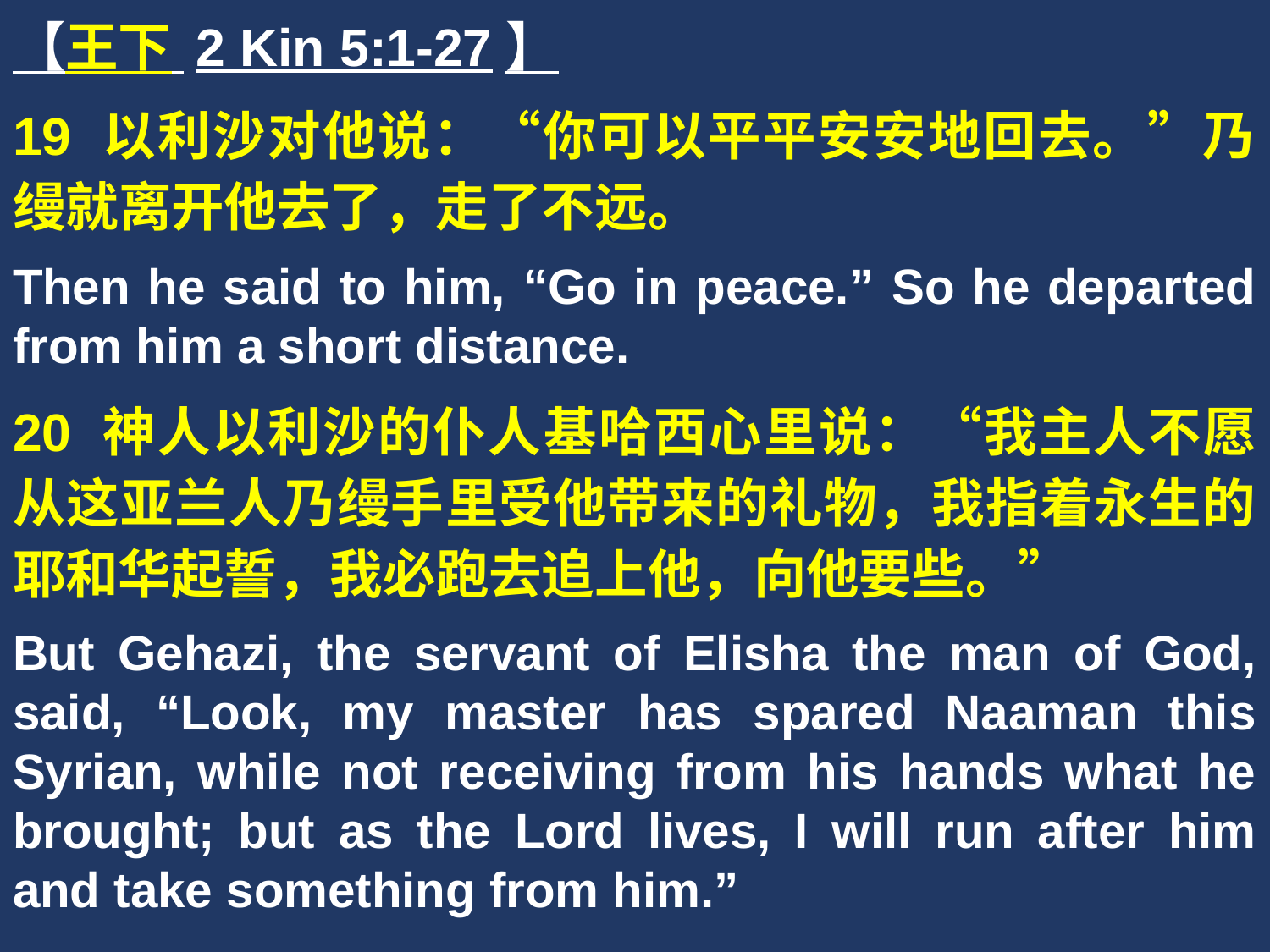

【王下 2 Kin 5:1-27】
19 以利沙对他说：“你可以平平安安地回去。”乃缦就离开他去了，走了不远。
Then he said to him, “Go in peace.” So he departed from him a short distance.
20 神人以利沙的仆人基哈西心里说：“我主人不愿从这亚兰人乃缦手里受他带来的礼物，我指着永生的耶和华起誓，我必跑去追上他，向他要些。”
But Gehazi, the servant of Elisha the man of God, said, “Look, my master has spared Naaman this Syrian, while not receiving from his hands what he brought; but as the Lord lives, I will run after him and take something from him.”